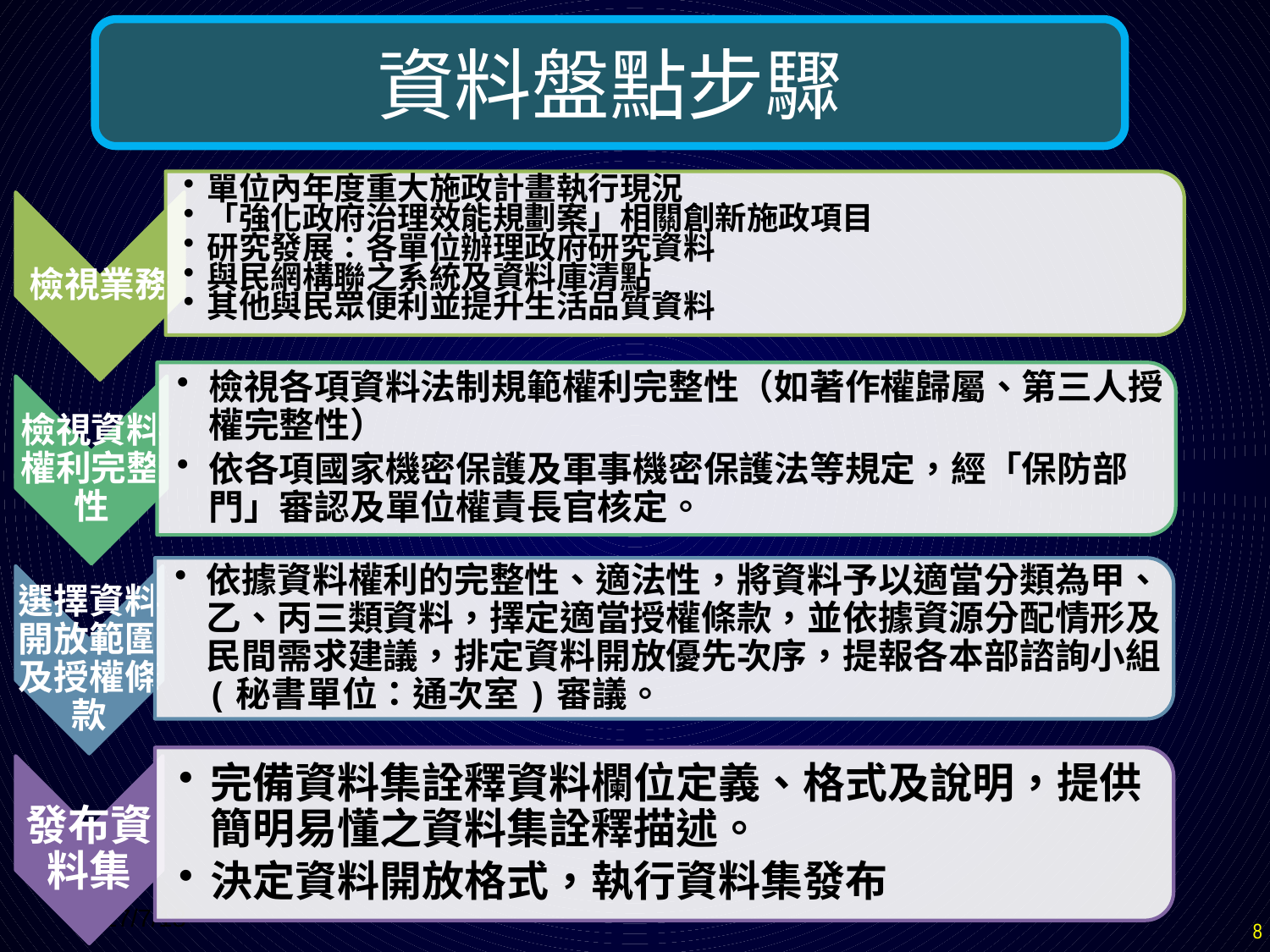

資料盤點步驟
檢視業務
單位內年度重大施政計畫執行現況
「強化政府治理效能規劃案」相關創新施政項目
研究發展：各單位辦理政府研究資料
與民網構聯之系統及資料庫清點
其他與民眾便利並提升生活品質資料
檢視資料權利完整性
檢視各項資料法制規範權利完整性（如著作權歸屬、第三人授權完整性）
依各項國家機密保護及軍事機密保護法等規定，經「保防部門」審認及單位權責長官核定。
選擇資料開放範圍及授權條款
依據資料權利的完整性、適法性，將資料予以適當分類為甲、乙、丙三類資料，擇定適當授權條款，並依據資源分配情形及民間需求建議，排定資料開放優先次序，提報各本部諮詢小組(秘書單位：通次室)審議。
發布資料集
完備資料集詮釋資料欄位定義、格式及說明，提供簡明易懂之資料集詮釋描述。
決定資料開放格式，執行資料集發布
2017/7/18
8